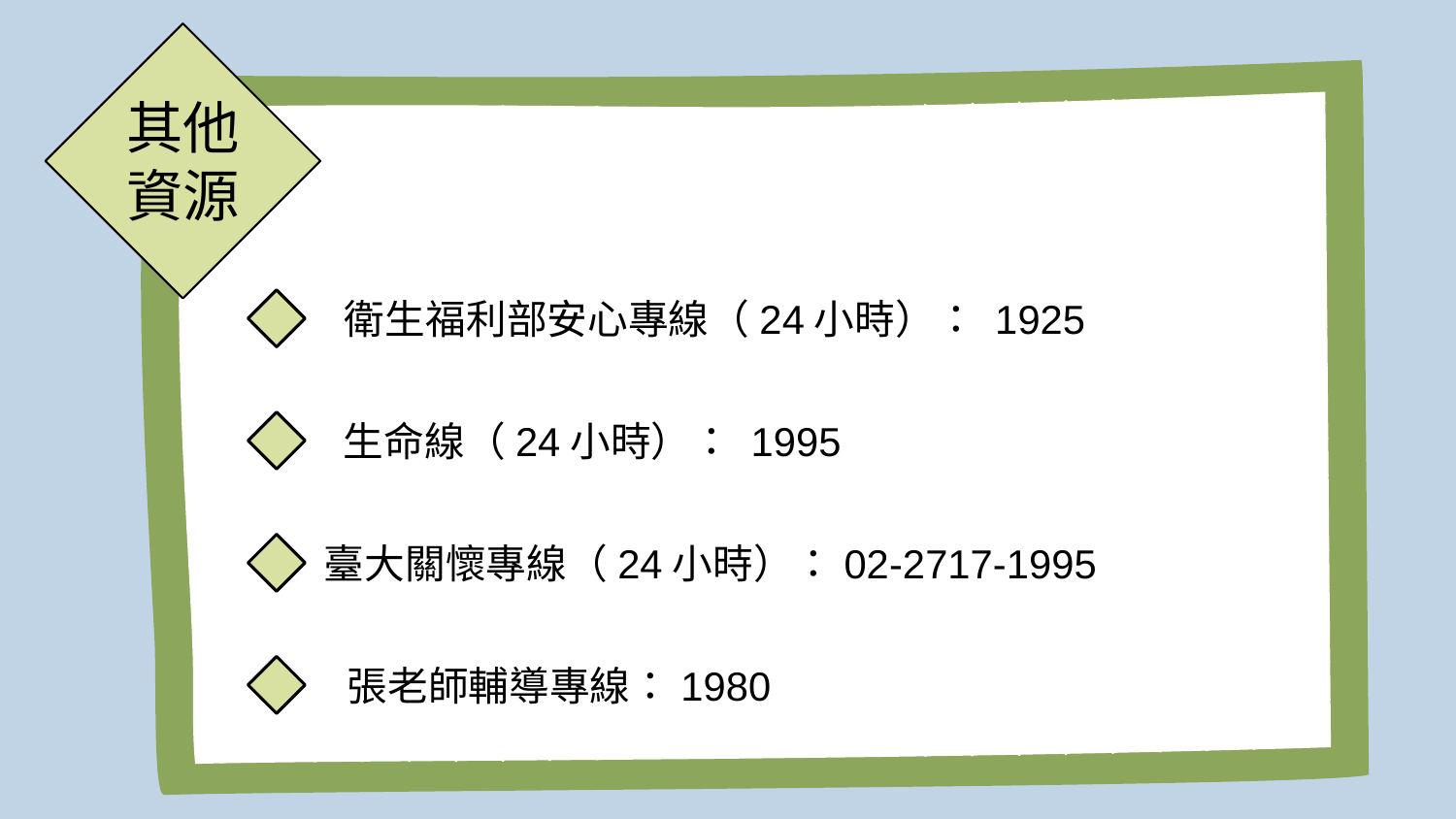

其他資源
衛生福利部安心專線（24小時）： 1925

生命線（24小時）： 1995

臺大關懷專線（24小時）：02-2717-1995

張老師輔導專線：1980